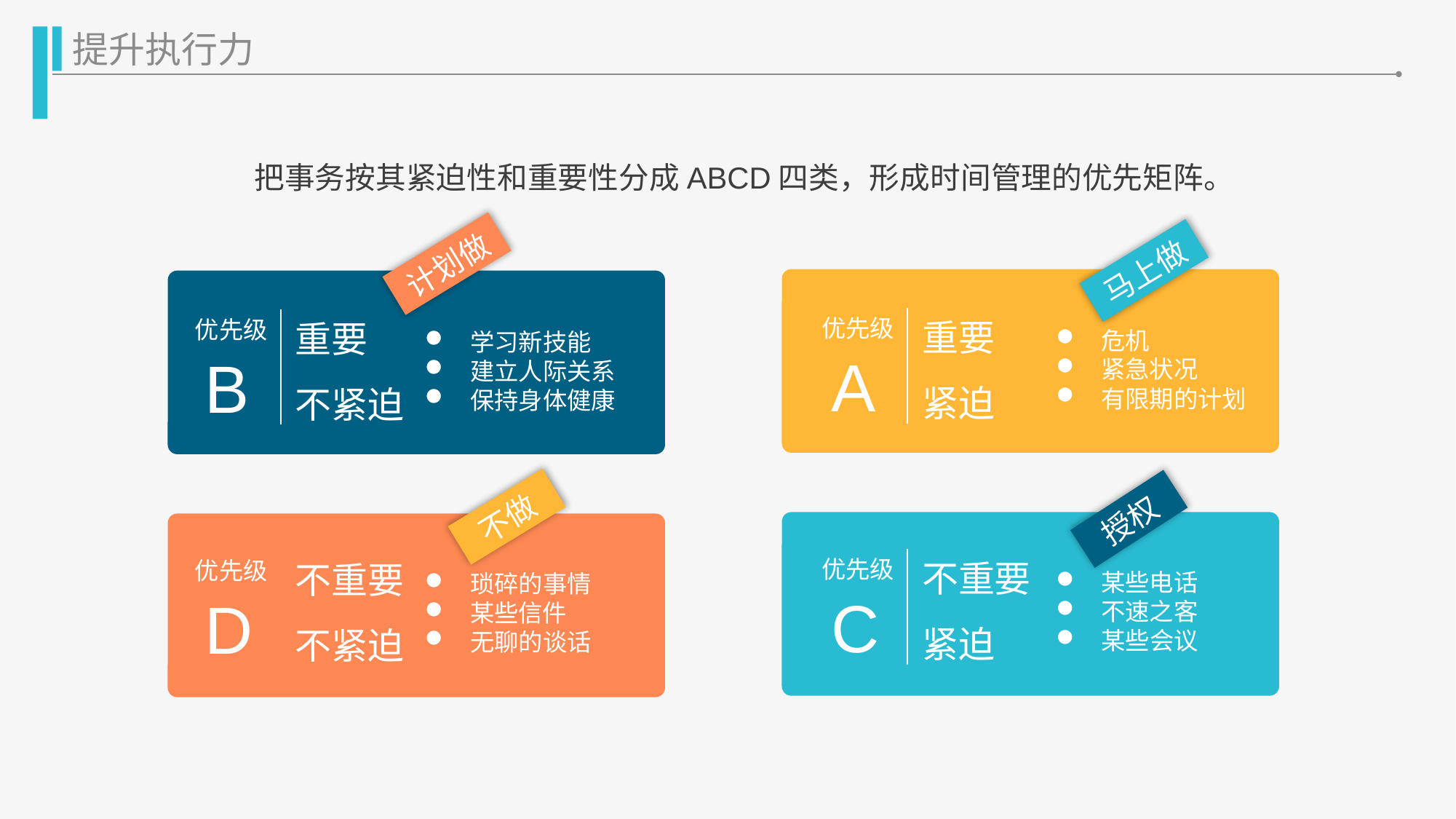

提升执行力

        把事务按其紧迫性和重要性分成ABCD四类，形成时间管理的优先矩阵。
计划做
马上做

重要
紧迫
优先级
A
重要
不紧迫
优先级
B
 危机
 紧急状况
 有限期的计划
 学习新技能
 建立人际关系
 保持身体健康
不做
授权

不重要
紧迫
优先级
C
不重要
不紧迫
优先级
D
 某些电话
 不速之客
 某些会议
 琐碎的事情
 某些信件
 无聊的谈话